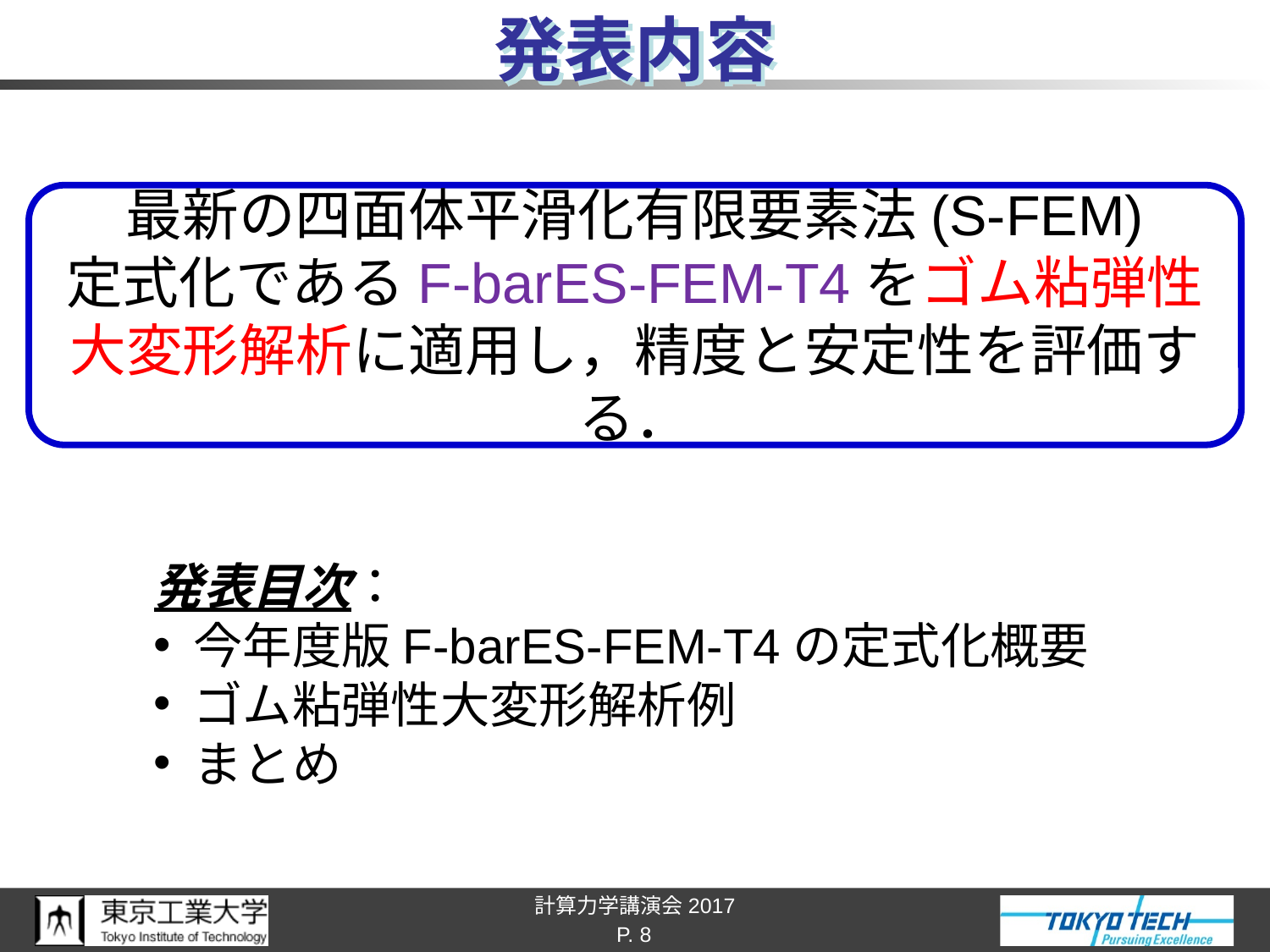

# 発表内容
最新の四面体平滑化有限要素法(S-FEM)
定式化であるF-barES-FEM-T4をゴム粘弾性
大変形解析に適用し，精度と安定性を評価する．
発表目次：
今年度版F-barES-FEM-T4の定式化概要
ゴム粘弾性大変形解析例
まとめ
P. 8